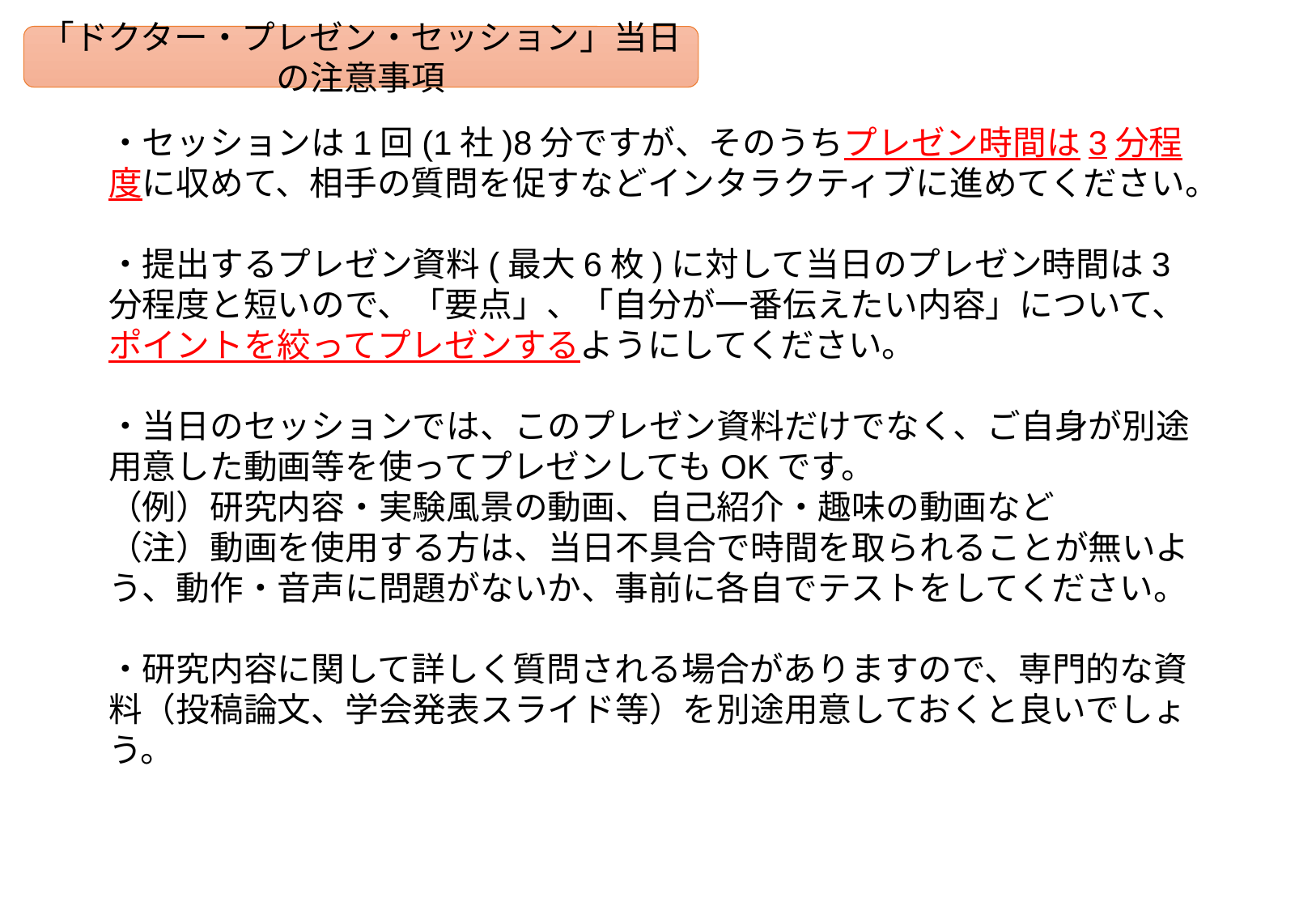

「ドクター・プレゼン・セッション」当日の注意事項
・セッションは1回(1社)8分ですが、そのうちプレゼン時間は3分程度に収めて、相手の質問を促すなどインタラクティブに進めてください。

・提出するプレゼン資料(最大6枚)に対して当日のプレゼン時間は3分程度と短いので、「要点」、「自分が一番伝えたい内容」について、ポイントを絞ってプレゼンするようにしてください。

・当日のセッションでは、このプレゼン資料だけでなく、ご自身が別途用意した動画等を使ってプレゼンしてもOKです。
（例）研究内容・実験風景の動画、自己紹介・趣味の動画など
（注）動画を使用する方は、当日不具合で時間を取られることが無いよう、動作・音声に問題がないか、事前に各自でテストをしてください。

・研究内容に関して詳しく質問される場合がありますので、専門的な資料（投稿論文、学会発表スライド等）を別途用意しておくと良いでしょう。